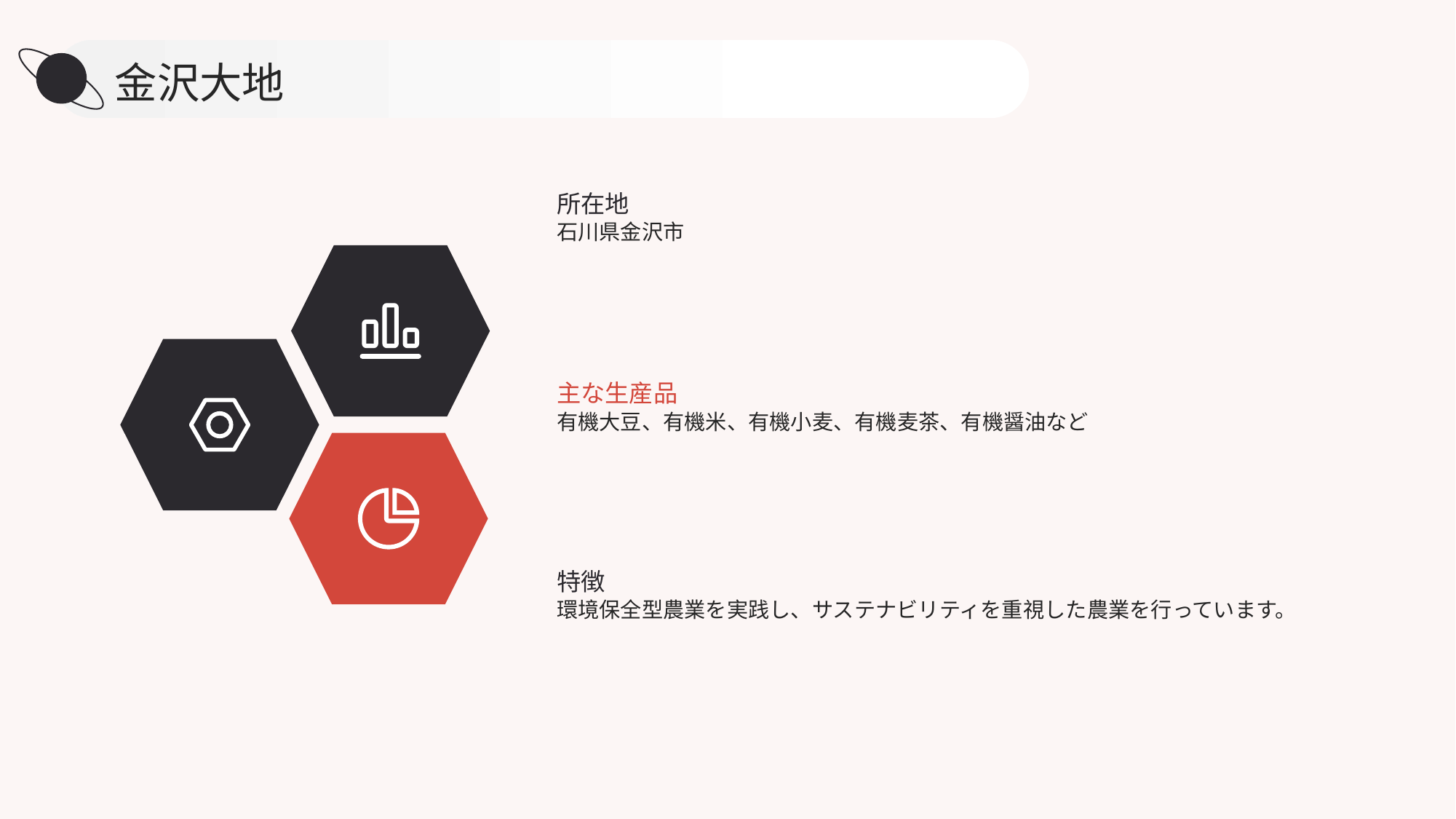

金沢大地
所在地
石川県金沢市

主な生産品

有機大豆、有機米、有機小麦、有機麦茶、有機醤油など

特徴
環境保全型農業を実践し、サステナビリティを重視した農業を行っています。